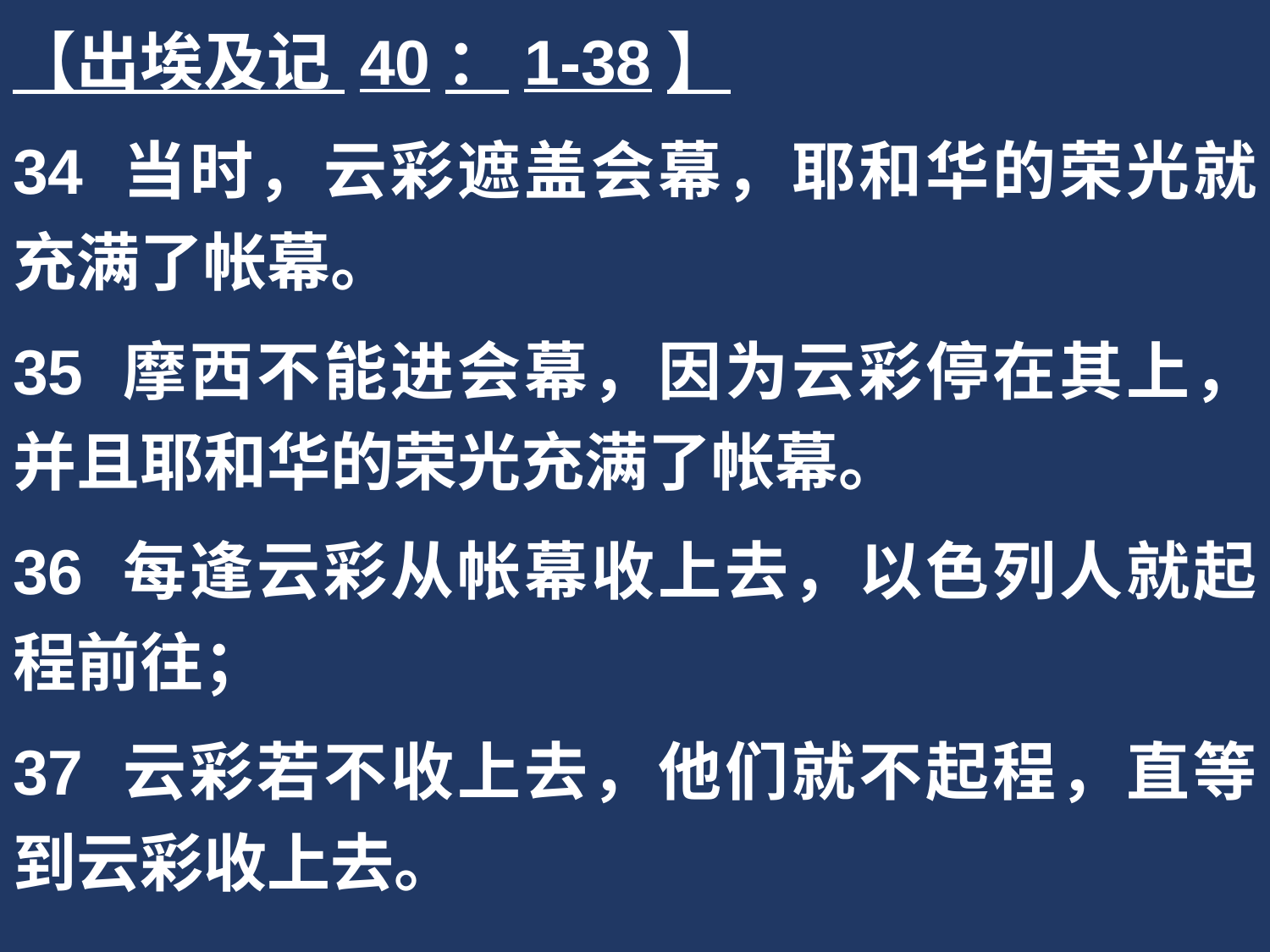

【出埃及记 40：1-38】
34 当时，云彩遮盖会幕，耶和华的荣光就充满了帐幕。
35 摩西不能进会幕，因为云彩停在其上，并且耶和华的荣光充满了帐幕。
36 每逢云彩从帐幕收上去，以色列人就起程前往；
37 云彩若不收上去，他们就不起程，直等到云彩收上去。